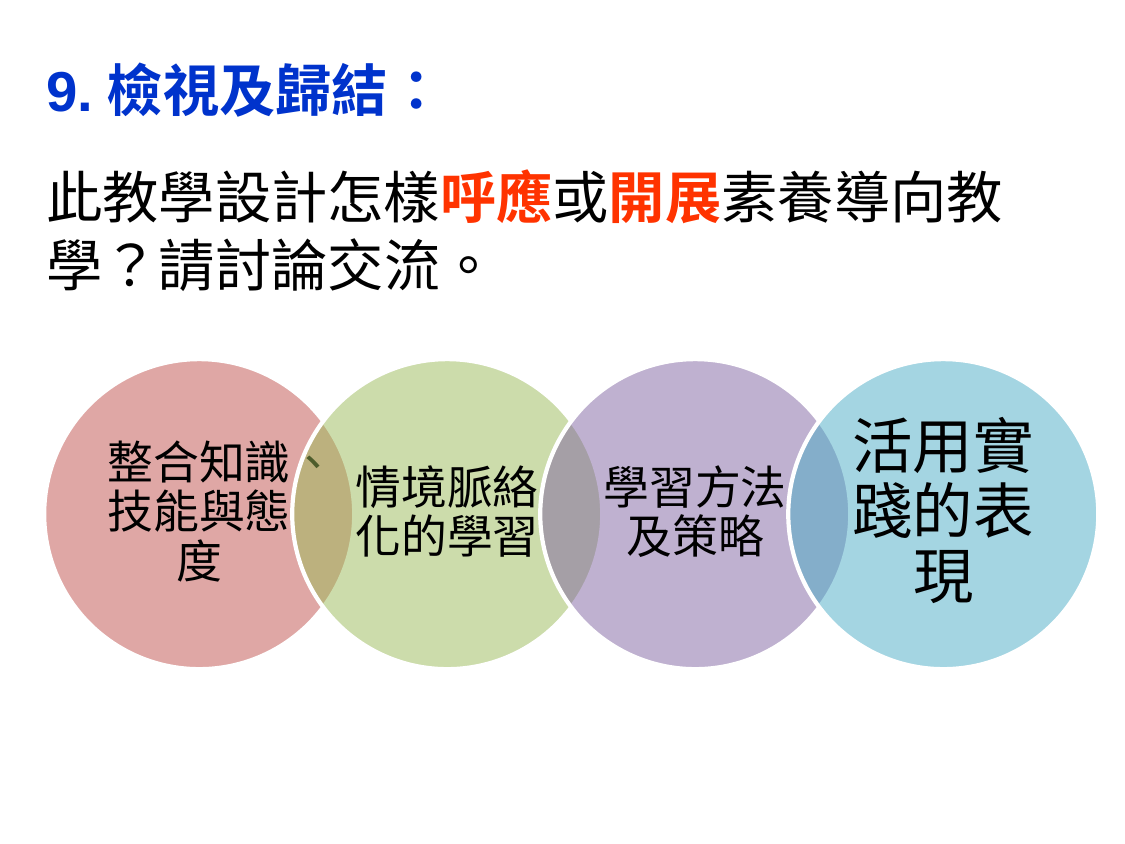

45
9.檢視及歸結：
此教學設計怎樣呼應或開展素養導向教學？請討論交流。
整合知識、技能與態度
情境脈絡化的學習
學習方法及策略
活用實踐的表現